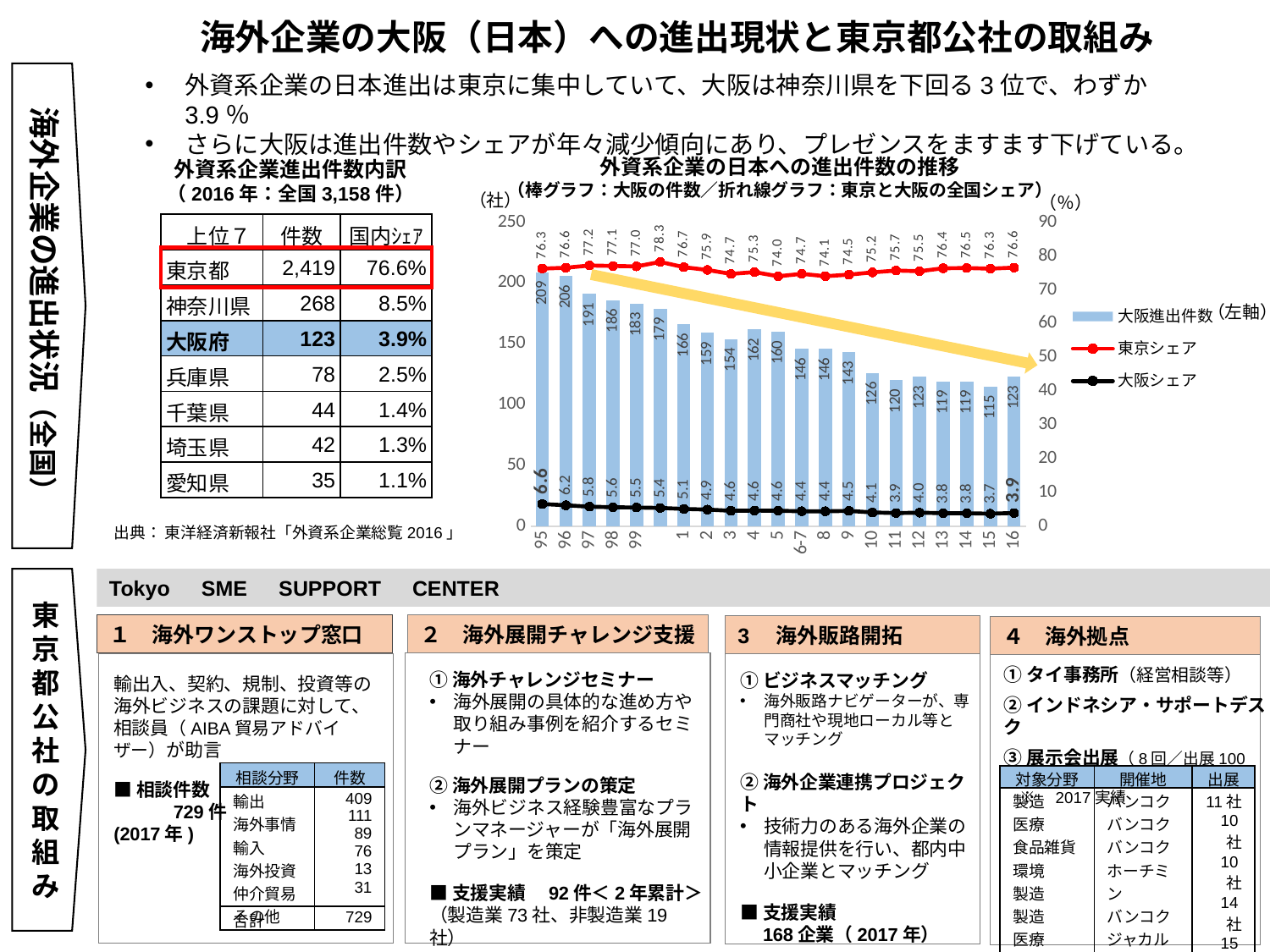

海外企業の大阪（日本）への進出現状と東京都公社の取組み
海外企業の進出状況（全国）
外資系企業の日本進出は東京に集中していて、大阪は神奈川県を下回る3位で、わずか3.9％
さらに大阪は進出件数やシェアが年々減少傾向にあり、プレゼンスをますます下げている。
外資系企業の日本への進出件数の推移
（棒グラフ：大阪の件数／折れ線グラフ：東京と大阪の全国シェア）
外資系企業進出件数内訳
（2016年：全国3,158件）
（社）
（％）

### Chart

| Category | 大阪進出件数 | 東京シェア | 大阪シェア |
|---|---|---|---|
| 95 | 209.0 | 76.30421118793211 | 6.568196103079823 |
| 96 | 206.0 | 76.55875299760191 | 6.175059952038369 |
| 97 | 191.0 | 77.22473604826547 | 5.761689291101056 |
| 98 | 186.0 | 77.08521529659741 | 5.600722673893405 |
| 99 | 183.0 | 76.95783132530121 | 5.5120481927710845 |
| 2000 | 179.0 | 78.28313253012048 | 5.3915662650602405 |
| 1 | 166.0 | 76.72917307101137 | 5.102981862895788 |
| 2 | 159.0 | 75.89395807644883 | 4.901356350184957 |
| 3 | 154.0 | 74.72657404670412 | 4.552172627845108 |
| 4 | 162.0 | 75.27034718269778 | 4.610130904951622 |
| 5 | 160.0 | 74.02857142857144 | 4.571428571428571 |
| 6-7 | 146.0 | 74.74320241691844 | 4.410876132930514 |
| 8 | 146.0 | 74.05617638175778 | 4.409543944427665 |
| 9 | 143.0 | 74.50980392156863 | 4.522454142947502 |
| 10 | 126.0 | 75.18554372378186 | 4.065827686350436 |
| 11 | 120.0 | 75.72627501613944 | 3.873466752743705 |
| 12 | 123.0 | 75.53467271548931 | 3.9857420609202854 |
| 13 | 119.0 | 76.4099258781824 | 3.834998388656139 |
| 14 | 119.0 | 76.472481493402 | 3.8300611522368846 |
| 15 | 115.0 | 76.29130574270133 | 3.6894449791466153 |
| 16 | 123.0 | 76.5991133628879 | 3.8948701709943 |
| 上位７ | 件数 | 国内ｼｪｱ |
| --- | --- | --- |
| 東京都 | 2,419 | 76.6% |
| 神奈川県 | 268 | 8.5% |
| 大阪府 | 123 | 3.9% |
| 兵庫県 | 78 | 2.5% |
| 千葉県 | 44 | 1.4% |
| 埼玉県 | 42 | 1.3% |
| 愛知県 | 35 | 1.1% |

（左軸）

出典： 東洋経済新報社「外資系企業総覧2016」
東京都公社の取組み
Tokyo　SME　SUPPORT　CENTER
２　海外展開チャレンジ支援
１　海外ワンストップ窓口
3　海外販路開拓
４　海外拠点

①タイ事務所（経営相談等）

②インドネシア・サポートデスク

③展示会出展（8回／出展100社）
　※　2017実績

①海外チャレンジセミナー
海外展開の具体的な進め方や取り組み事例を紹介するセミナー

②海外展開プランの策定
海外ビジネス経験豊富なプランマネージャーが「海外展開プラン」を策定

■支援実績　92件＜2年累計＞
（製造業73社、非製造業19社）
①ビジネスマッチング
海外販路ナビゲーターが、専門商社や現地ローカル等とマッチング

②海外企業連携プロジェクト
技術力のある海外企業の情報提供を行い、都内中小企業とマッチング

■支援実績
　168企業（2017年）
輸出入、契約、規制、投資等の海外ビジネスの課題に対して、相談員（AIBA貿易アドバイザー）が助言

■相談件数
　　　729件
(2017年)
| 相談分野 | 件数 |
| --- | --- |
| 輸出 海外事情 輸入 海外投資 仲介貿易 その他 | 409 111 89 76 13 31 |
| 合計 | 729 |
| 対象分野 | 開催地 | 出展 |
| --- | --- | --- |
| 製造 医療 食品雑貨 環境 製造 製造 医療 雑貨 | バンコク バンコク バンコク ホーチミン バンコク ジャカルタ ドバイ シンガポール | 11社 10社 10社 14社 15社 16社 15社 9社 |